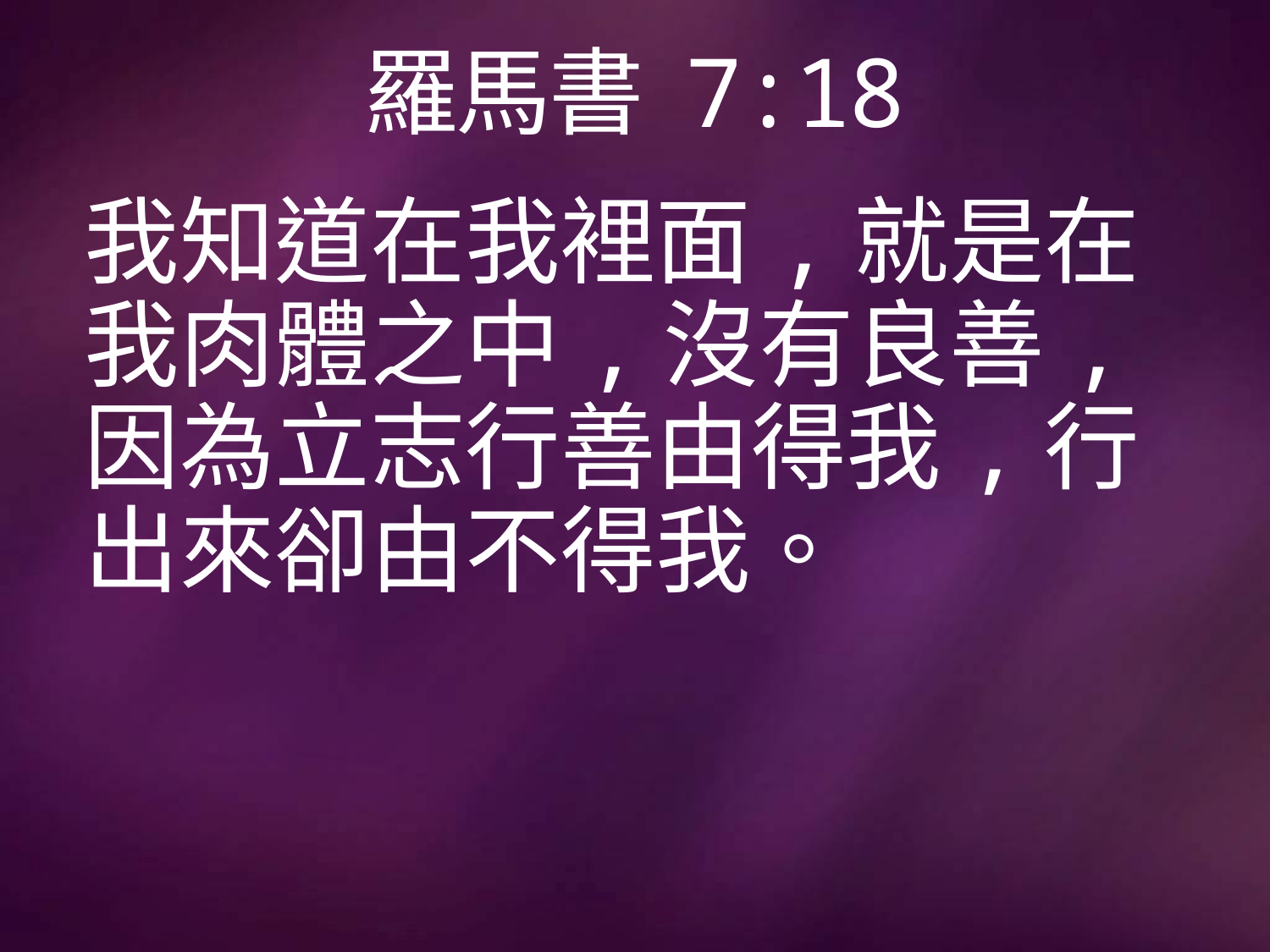

# 羅馬書 7:18
我知道在我裡面,就是在我肉體之中,沒有良善,因為立志行善由得我,行出來卻由不得我。